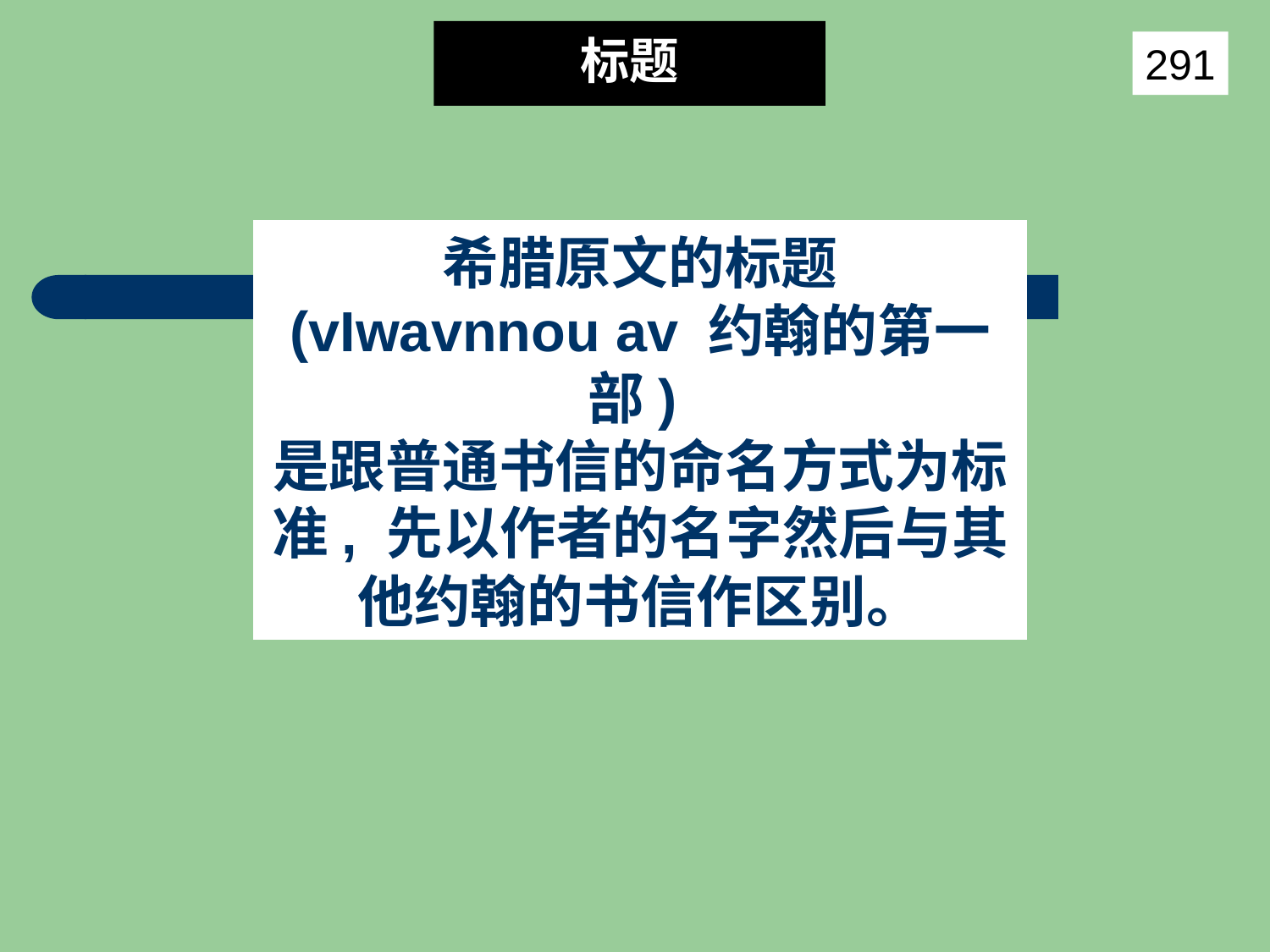

标题
291
希腊原文的标题
(vIwavnnou av 约翰的第一部)
是跟普通书信的命名方式为标准, 先以作者的名字然后与其他约翰的书信作区别。